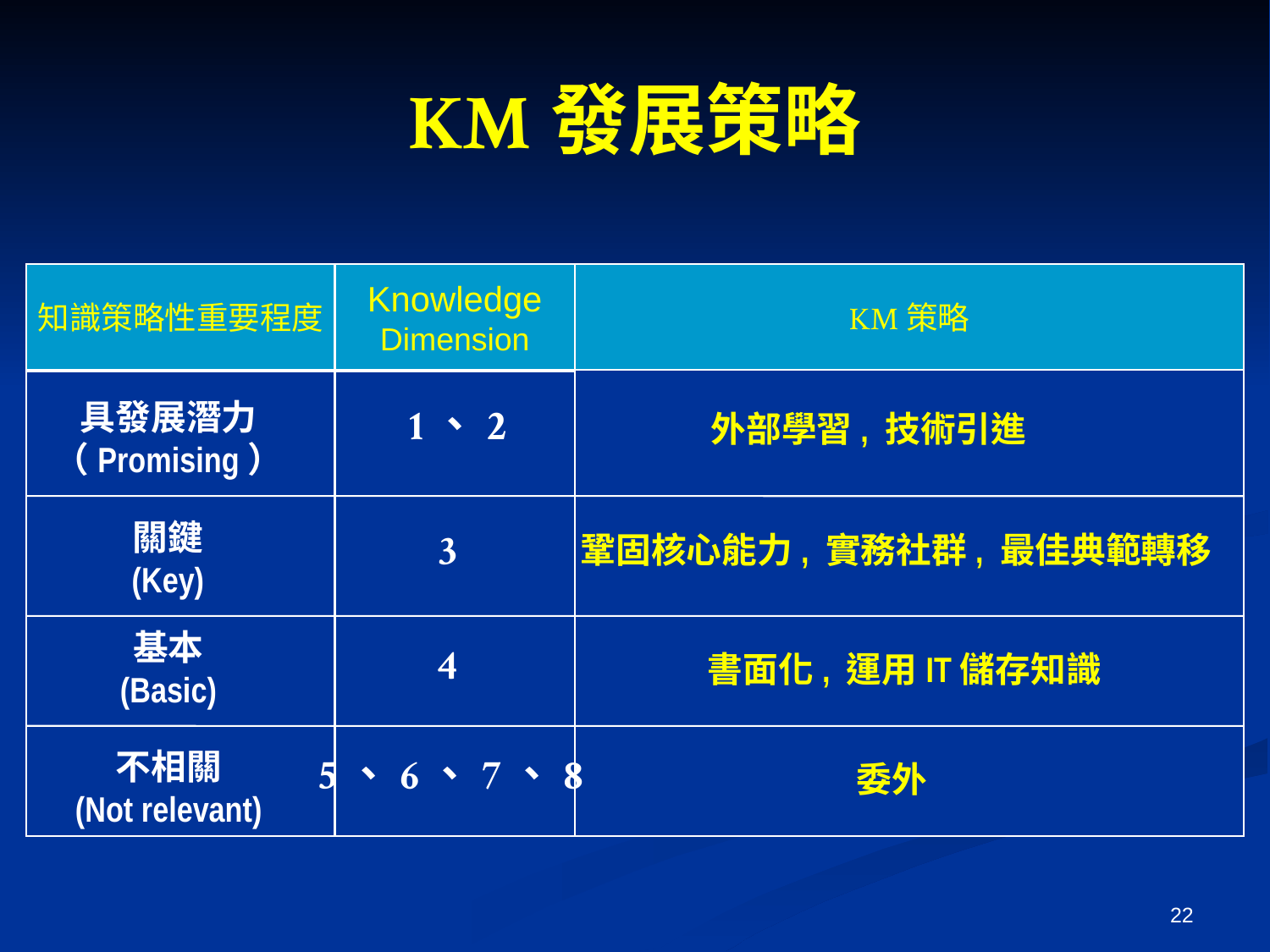

# KM發展策略
知識策略性重要程度
Knowledge
Dimension
KM策略

具發展潛力
（Promising）
1、2
外部學習, 技術引進

關鍵
(Key)
3
鞏固核心能力, 實務社群, 最佳典範轉移

基本
(Basic)
4
書面化, 運用IT儲存知識

不相關
(Not relevant)
5、6、7、8
委外
22